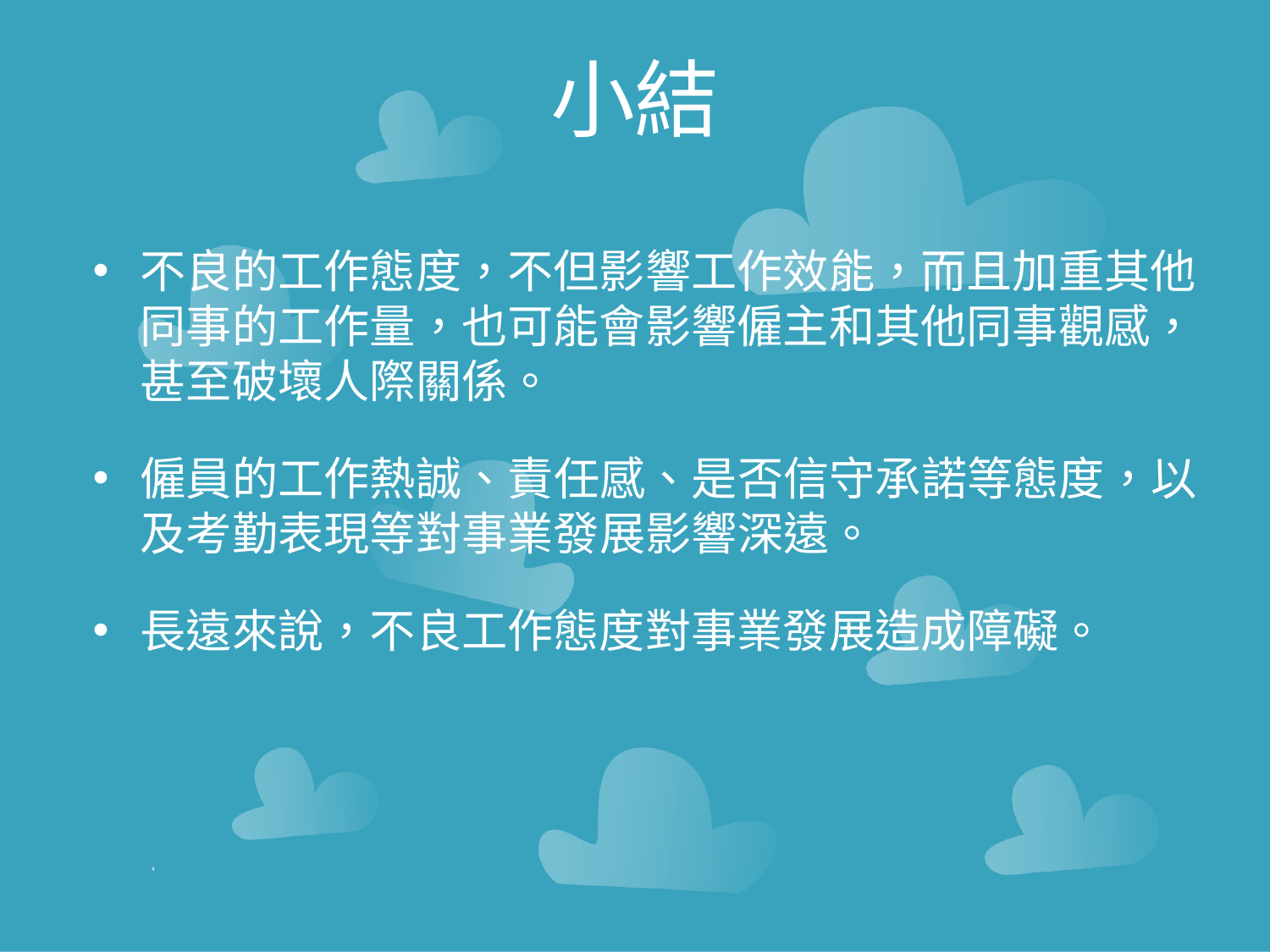

# 小結
不良的工作態度，不但影響工作效能，而且加重其他同事的工作量，也可能會影響僱主和其他同事觀感，甚至破壞人際關係。
僱員的工作熱誠、責任感、是否信守承諾等態度，以及考勤表現等對事業發展影響深遠。
長遠來說，不良工作態度對事業發展造成障礙。